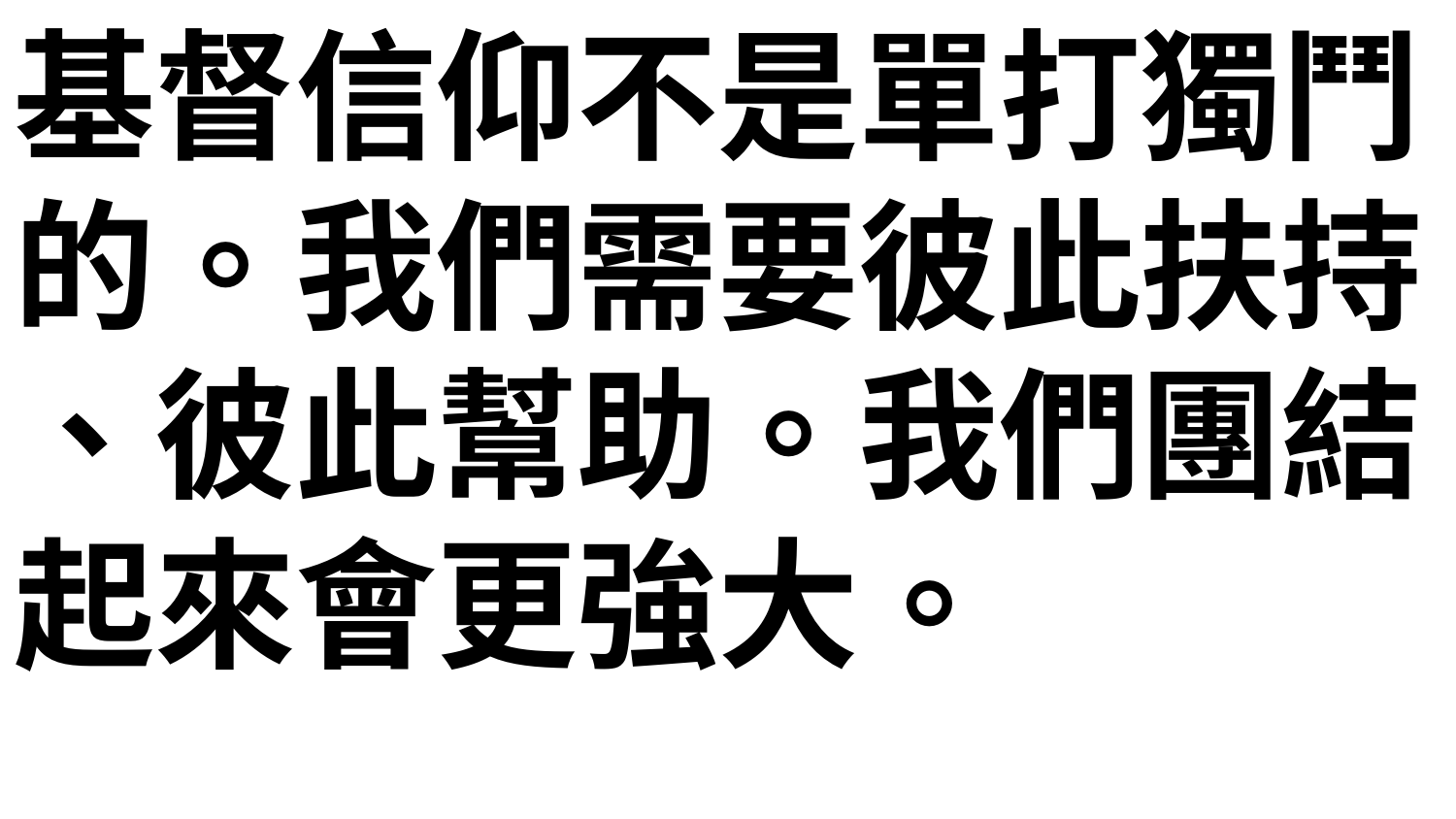

基督信仰不是單打獨鬥的。我們需要彼此扶持
、彼此幫助。我們團結起來會更強大。